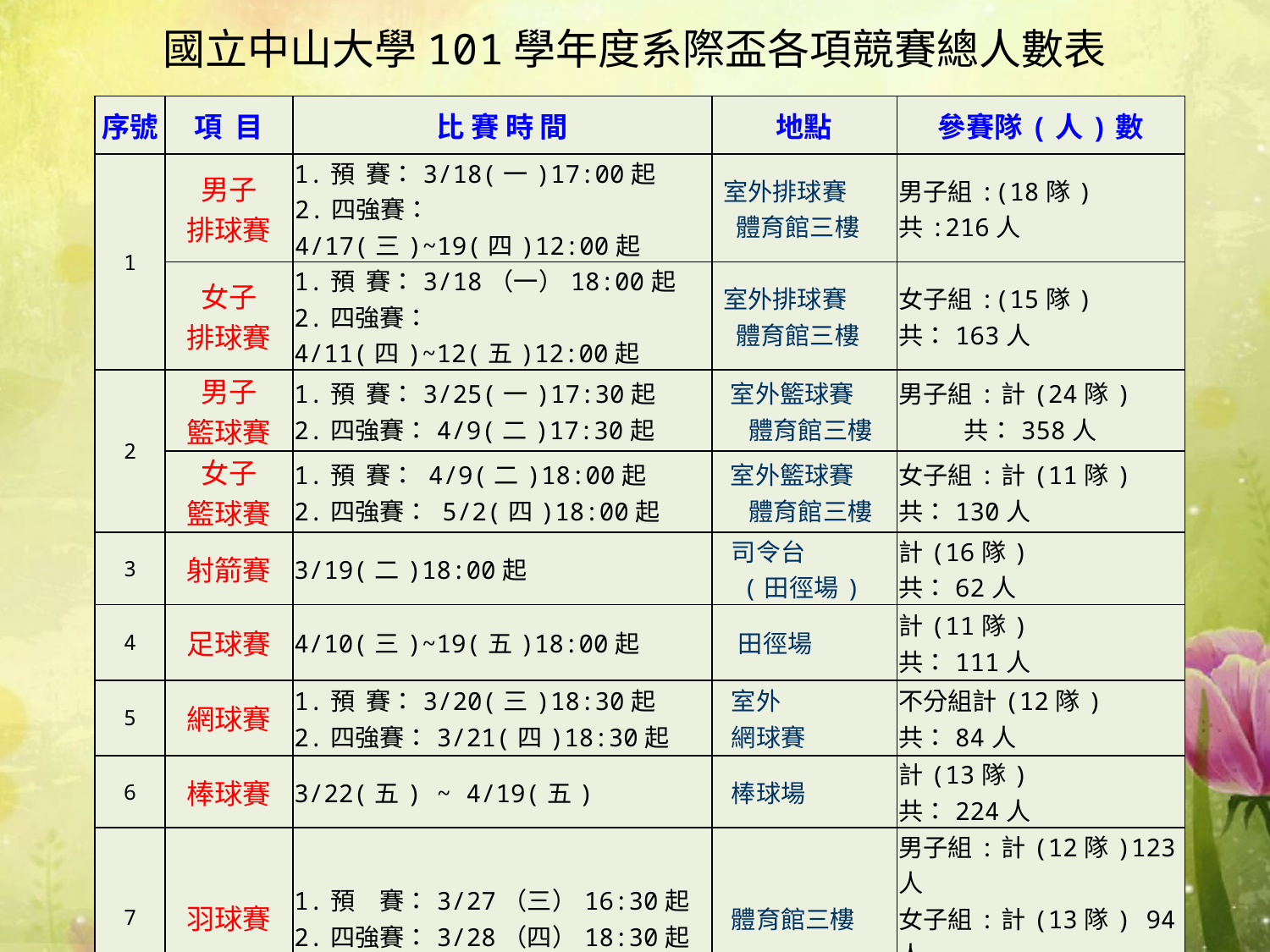

國立中山大學101學年度系際盃各項競賽總人數表
| 序號 | 項 目 | 比 賽 時 間 | 地點 | 參賽隊(人)數 |
| --- | --- | --- | --- | --- |
| 1 | 男子 排球賽 | 1.預 賽：3/18(一)17:00起 2.四強賽：4/17(三)~19(四)12:00起 | 室外排球賽 體育館三樓 | 男子組:(18隊) 共:216人 |
|  | 女子 排球賽 | 1.預 賽：3/18（一）18:00起 2.四強賽：4/11(四)~12(五)12:00起 | 室外排球賽 體育館三樓 | 女子組:(15隊) 共：163人 |
| 2 | 男子 籃球賽 | 1.預 賽：3/25(一)17:30起 2.四強賽：4/9(二)17:30起 | 室外籃球賽 體育館三樓 | 男子組:計(24隊) 共：358人 |
|  | 女子 籃球賽 | 1.預 賽： 4/9(二)18:00起 2.四強賽： 5/2(四)18:00起 | 室外籃球賽 體育館三樓 | 女子組:計(11隊) 共：130人 |
| 3 | 射箭賽 | 3/19(二)18:00起 | 司令台 (田徑場) | 計(16隊) 共：62人 |
| 4 | 足球賽 | 4/10(三)~19(五)18:00起 | 田徑場 | 計(11隊) 共：111人 |
| 5 | 網球賽 | 1.預 賽：3/20(三)18:30起 2.四強賽：3/21(四)18:30起 | 室外 網球賽 | 不分組計(12隊) 共：84人 |
| 6 | 棒球賽 | 3/22(五) ~ 4/19(五) | 棒球場 | 計(13隊) 共：224人 |
| 7 | 羽球賽 | 1.預　賽：3/27（三）16:30起 2.四強賽：3/28（四）18:30起 | 體育館三樓 | 男子組:計(12隊)123人 女子組:計(13隊) 94人 共：217人 |
| 8 | 桌球賽 | 3/28（四）18:00起 | 體育館一樓　 桌球場 | 男子組:計(10隊)83人 女子組:計(7隊) 35人 共：118人 |
| 9 | 游泳賽 | 5/8(三)18:30起 | 游泳池 | 報名中 |